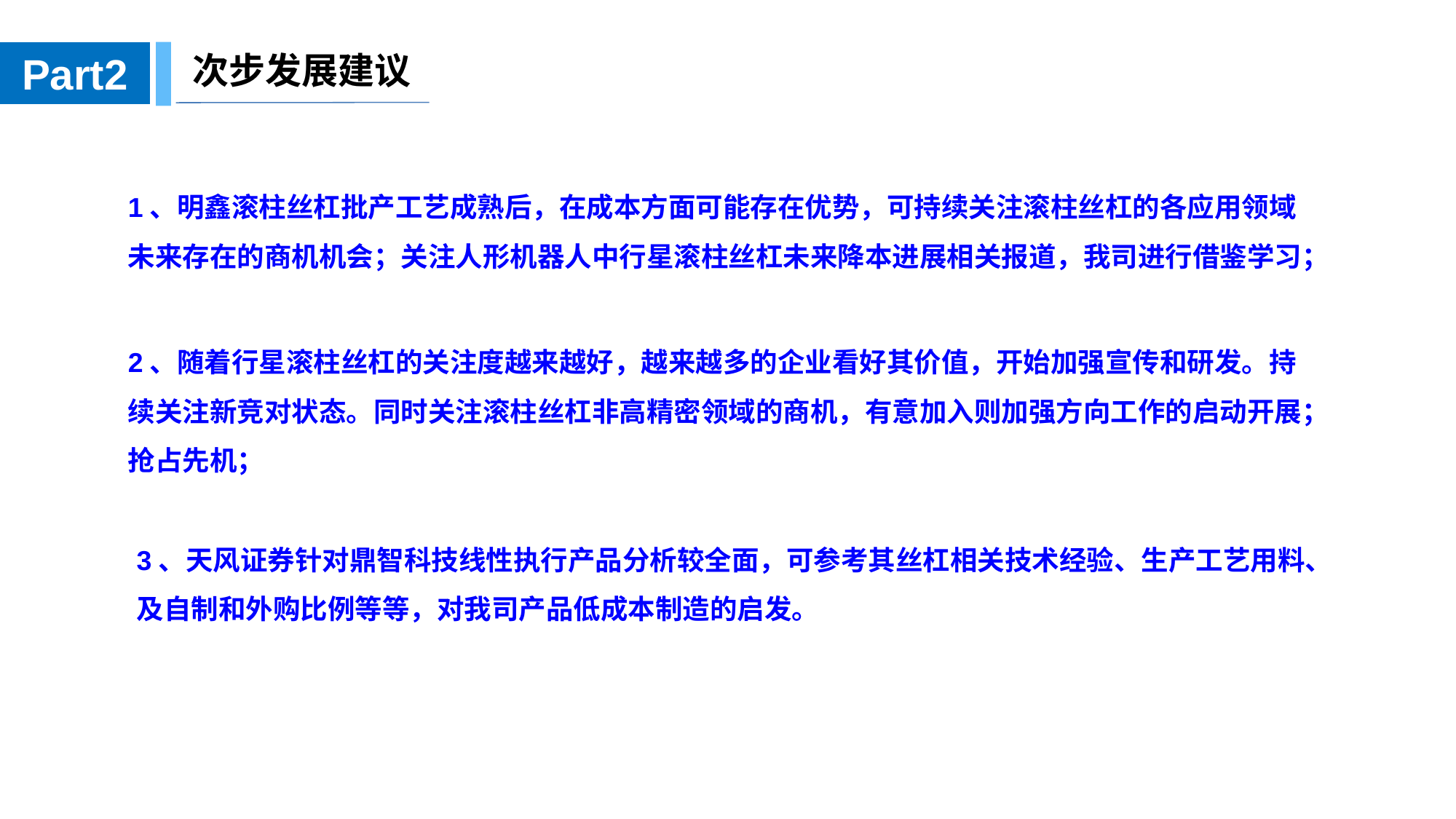

Part2
次步发展建议
1、明鑫滚柱丝杠批产工艺成熟后，在成本方面可能存在优势，可持续关注滚柱丝杠的各应用领域未来存在的商机机会；关注人形机器人中行星滚柱丝杠未来降本进展相关报道，我司进行借鉴学习；
2、随着行星滚柱丝杠的关注度越来越好，越来越多的企业看好其价值，开始加强宣传和研发。持续关注新竞对状态。同时关注滚柱丝杠非高精密领域的商机，有意加入则加强方向工作的启动开展；抢占先机；
3、天风证券针对鼎智科技线性执行产品分析较全面，可参考其丝杠相关技术经验、生产工艺用料、及自制和外购比例等等，对我司产品低成本制造的启发。